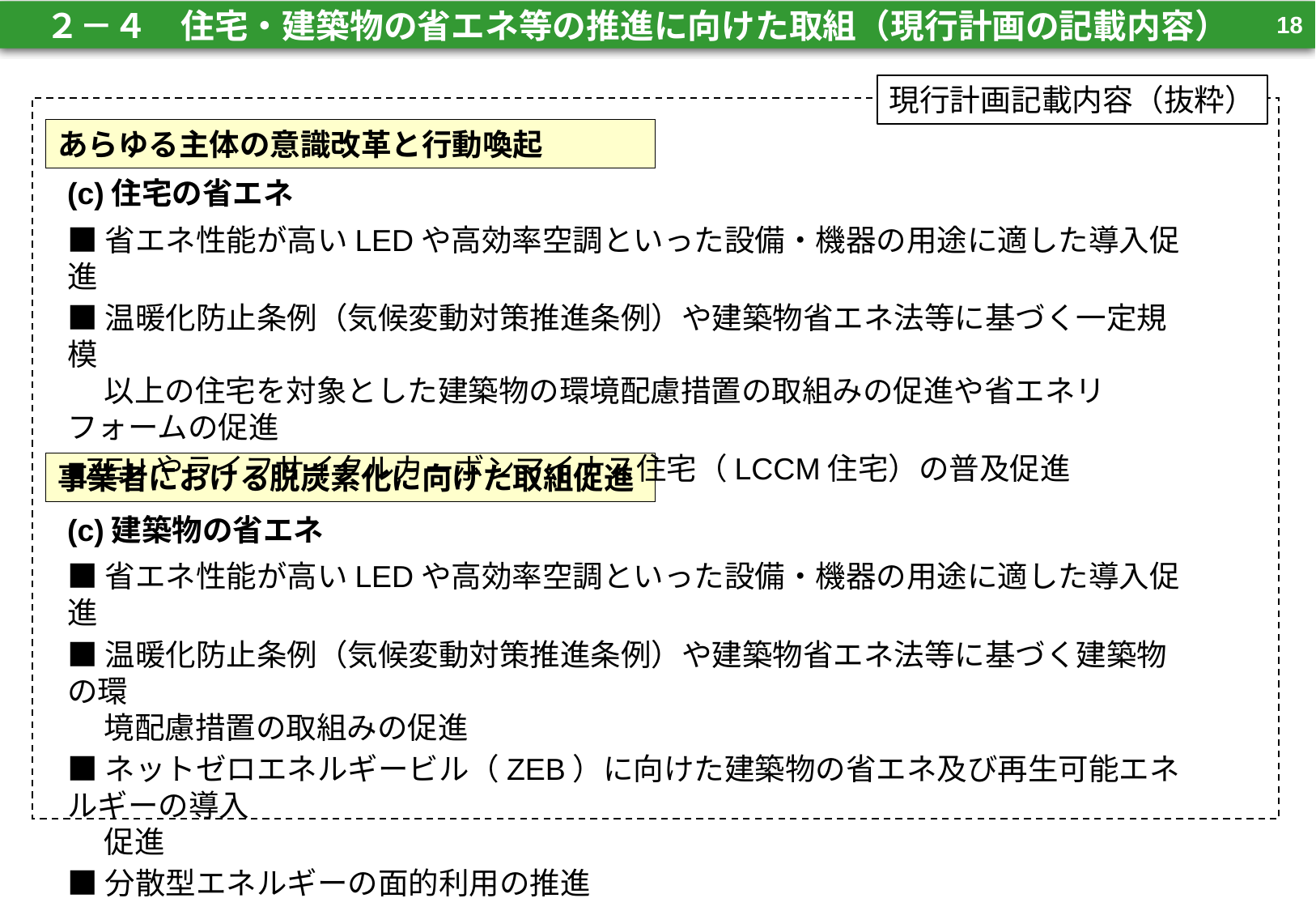

18
　２－４　住宅・建築物の省エネ等の推進に向けた取組（現行計画の記載内容）
18
現行計画記載内容（抜粋）

あらゆる主体の意識改革と行動喚起
(c)住宅の省エネ
■省エネ性能が高いLEDや高効率空調といった設備・機器の用途に適した導入促進
■温暖化防止条例（気候変動対策推進条例）や建築物省エネ法等に基づく一定規模
　 以上の住宅を対象とした建築物の環境配慮措置の取組みの促進や省エネリフォームの促進
■ZEHやライフサイクルカーボンマイナス住宅（LCCM住宅）の普及促進
事業者における脱炭素化に向けた取組促進
(c)建築物の省エネ
■省エネ性能が高いLEDや高効率空調といった設備・機器の用途に適した導入促進
■温暖化防止条例（気候変動対策推進条例）や建築物省エネ法等に基づく建築物の環
　 境配慮措置の取組みの促進
■ネットゼロエネルギービル（ZEB）に向けた建築物の省エネ及び再生可能エネルギーの導入
　 促進
■分散型エネルギーの面的利用の推進